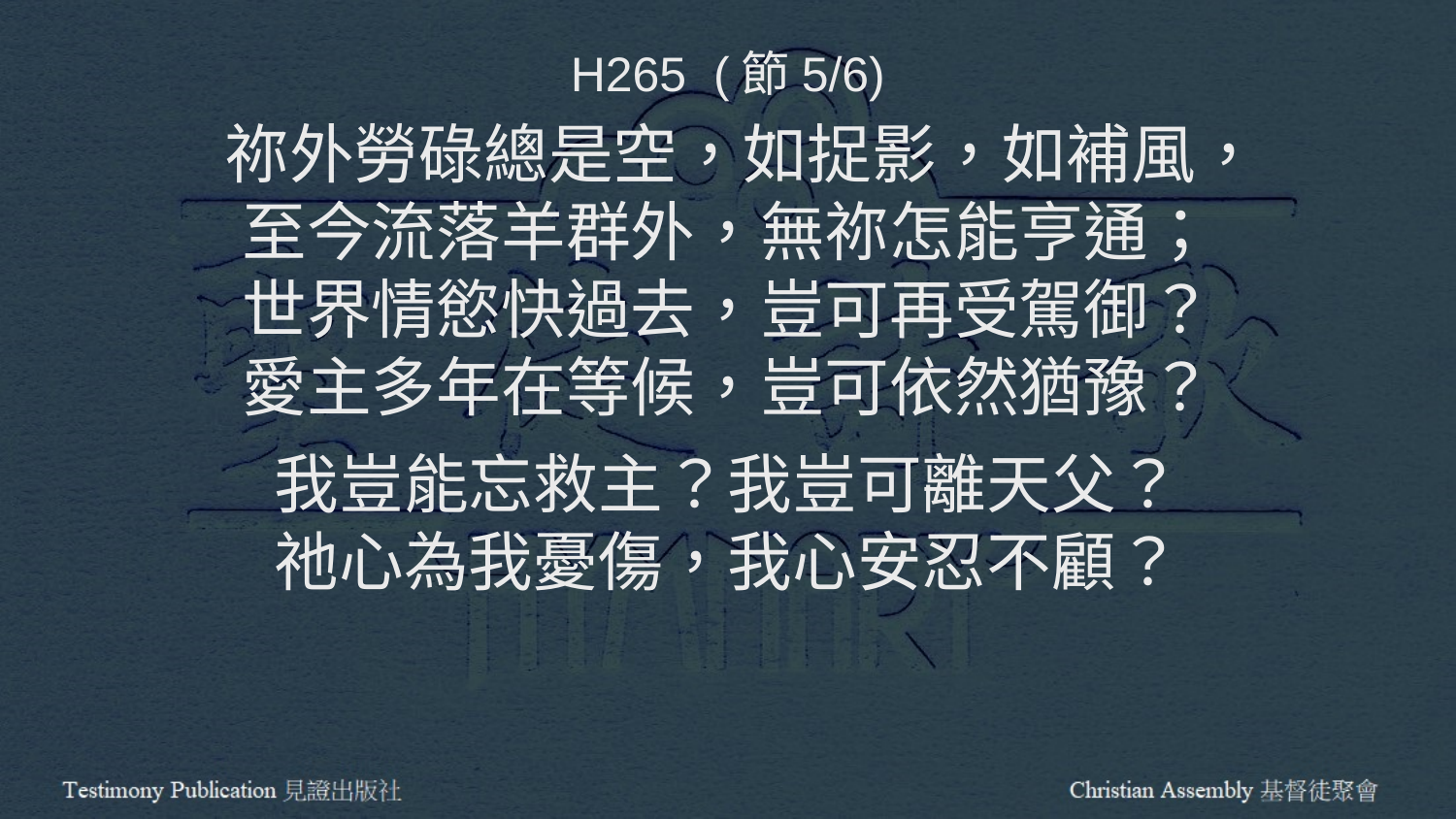

H265  (節5/6)
 祢外勞碌總是空，如捉影，如補風，
至今流落羊群外，無祢怎能亨通；
世界情慾快過去，豈可再受駕御？
愛主多年在等候，豈可依然猶豫？

我豈能忘救主？我豈可離天父？
祂心為我憂傷，我心安忍不顧？